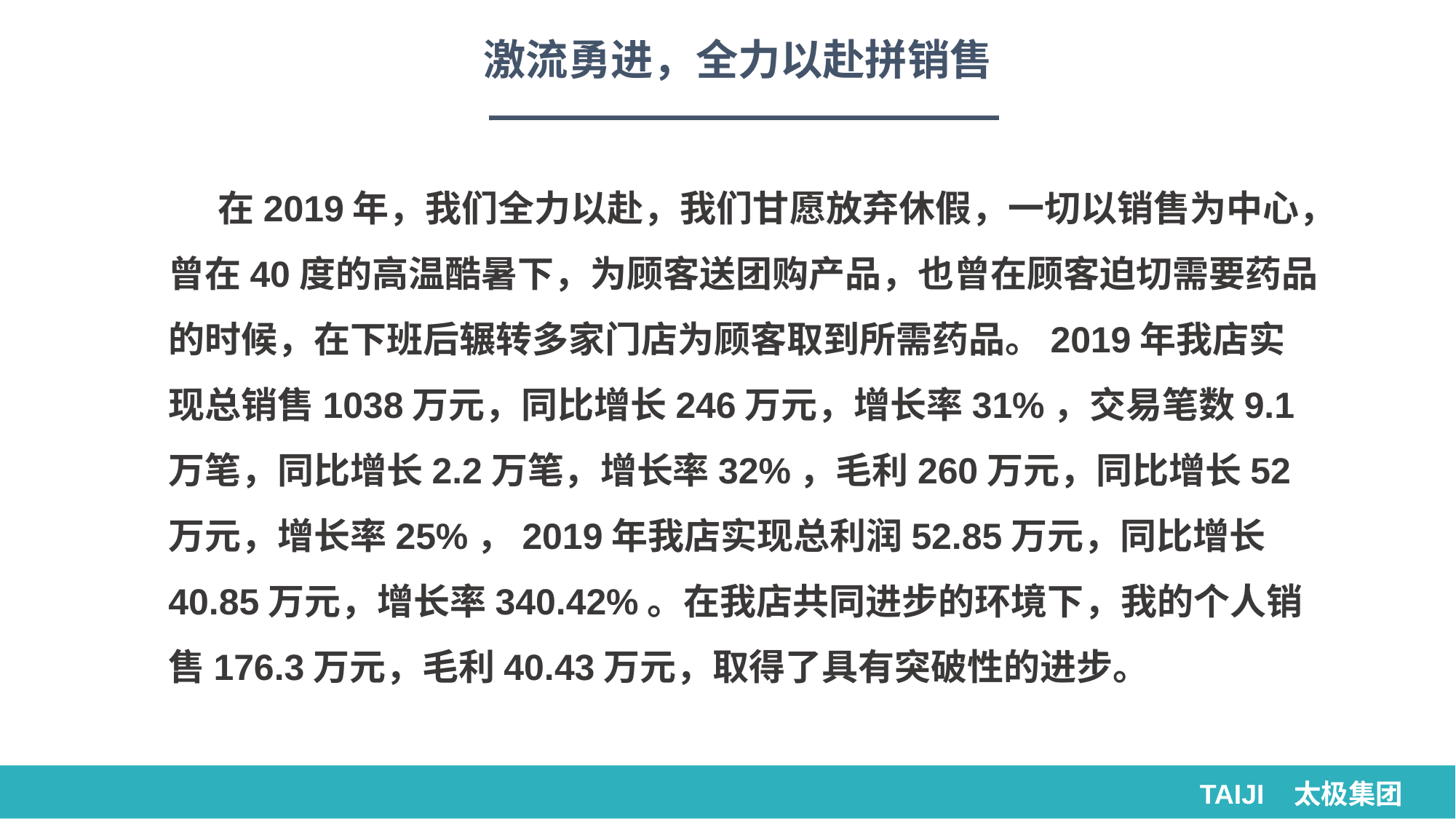

激流勇进，全力以赴拼销售
     在2019年，我们全力以赴，我们甘愿放弃休假，一切以销售为中心，曾在40度的高温酷暑下，为顾客送团购产品，也曾在顾客迫切需要药品的时候，在下班后辗转多家门店为顾客取到所需药品。2019年我店实现总销售1038万元，同比增长246万元，增长率31%，交易笔数9.1万笔，同比增长2.2万笔，增长率32%，毛利260万元，同比增长52万元，增长率25%，2019年我店实现总利润52.85万元，同比增长40.85万元，增长率340.42%。在我店共同进步的环境下，我的个人销售176.3万元，毛利40.43万元，取得了具有突破性的进步。

TAIJI   太极集团